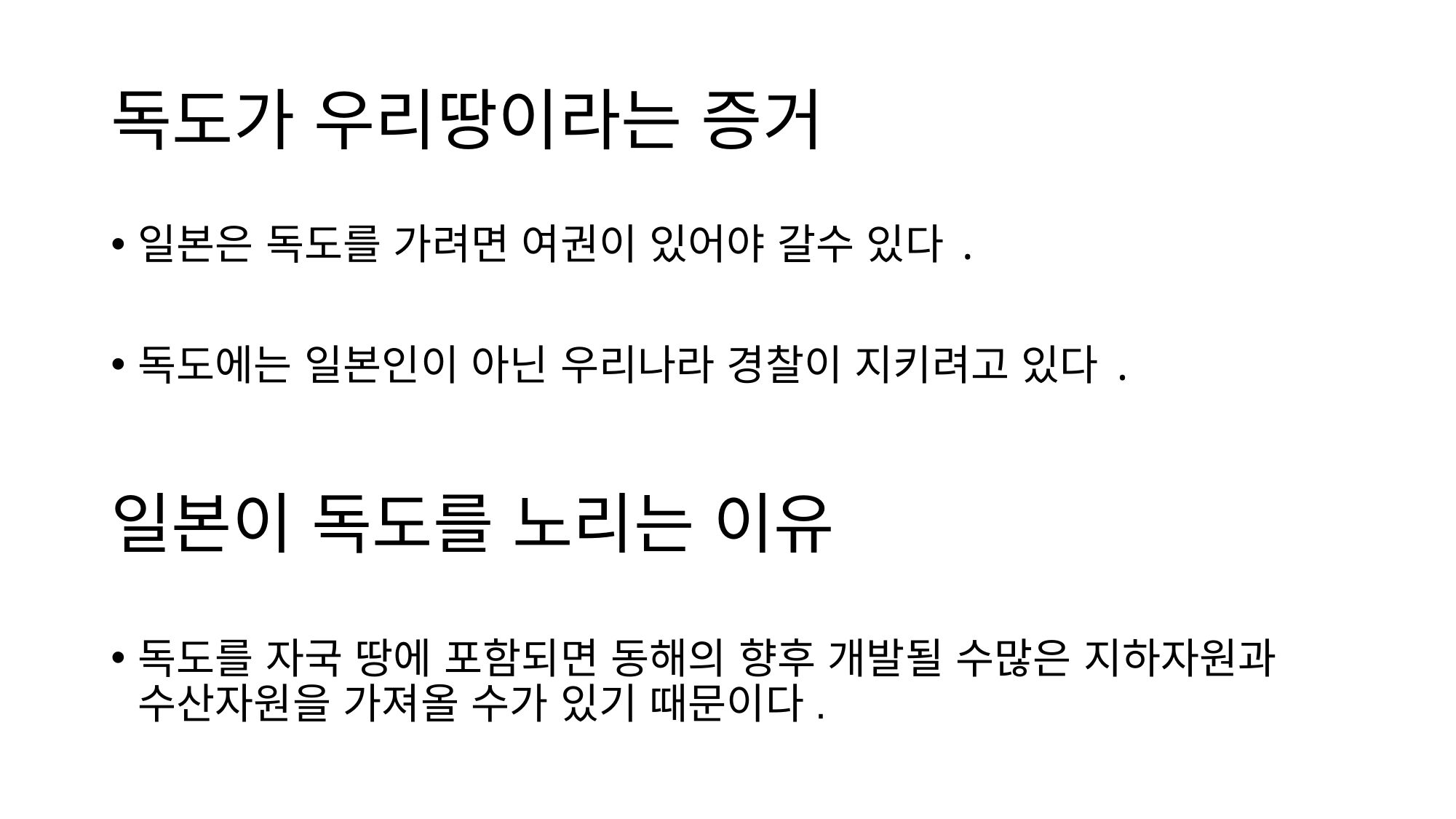

# 독도가 우리땅이라는 증거
일본은 독도를 가려면 여권이 있어야 갈수 있다.

독도에는 일본인이 아닌 우리나라 경찰이 지키려고 있다.

일본이 독도를 노리는 이유

독도를 자국 땅에 포함되면 동해의 향후 개발될 수많은 지하자원과 수산자원을 가져올 수가 있기 때문이다.